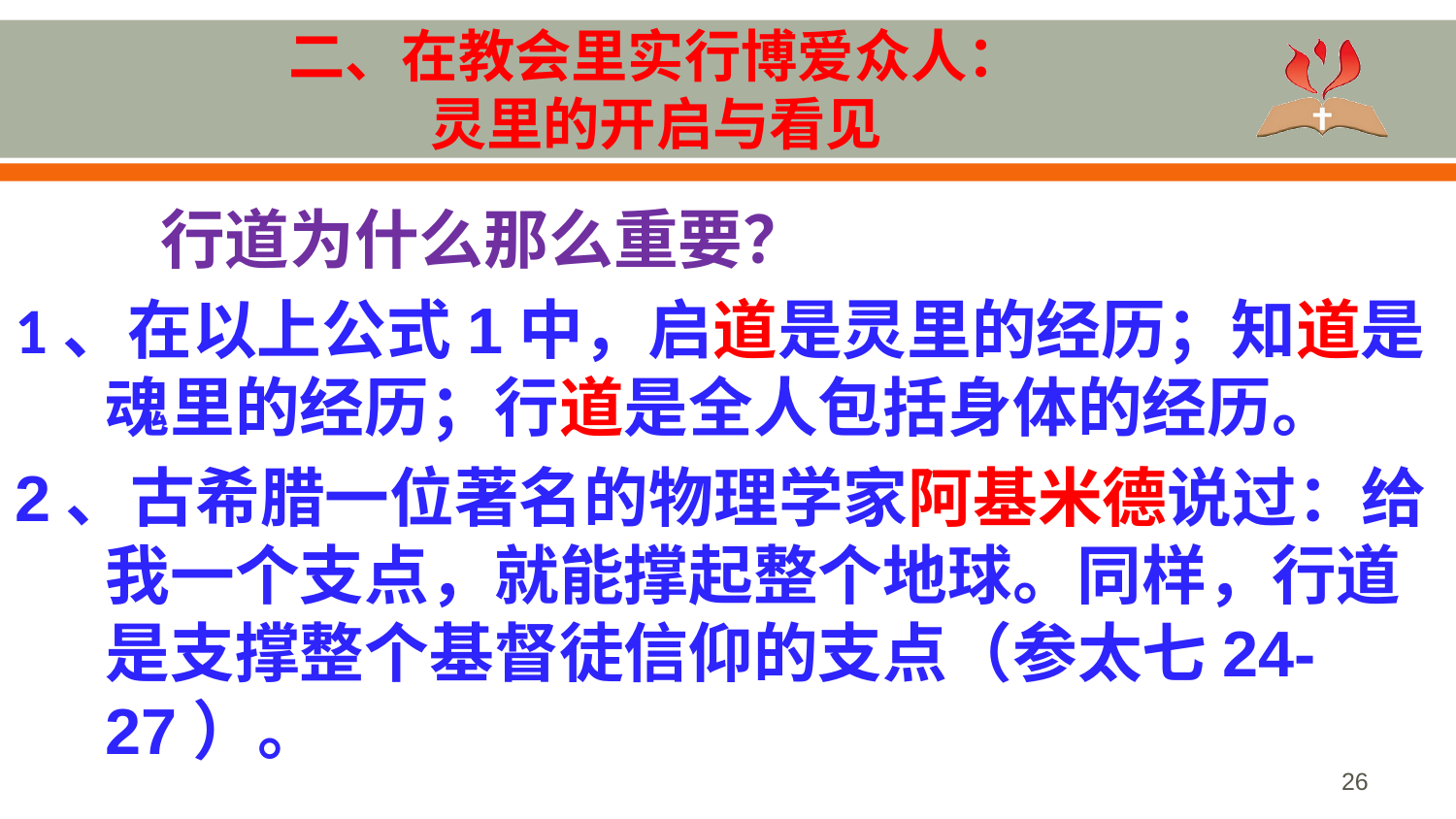

# 二、在教会里实行博爱众人： 灵里的开启与看见
	行道为什么那么重要？
1、在以上公式1中，启道是灵里的经历；知道是魂里的经历；行道是全人包括身体的经历。
2、古希腊一位著名的物理学家阿基米德说过：给我一个支点，就能撑起整个地球。同样，行道是支撑整个基督徒信仰的支点（参太七24-27）。
26